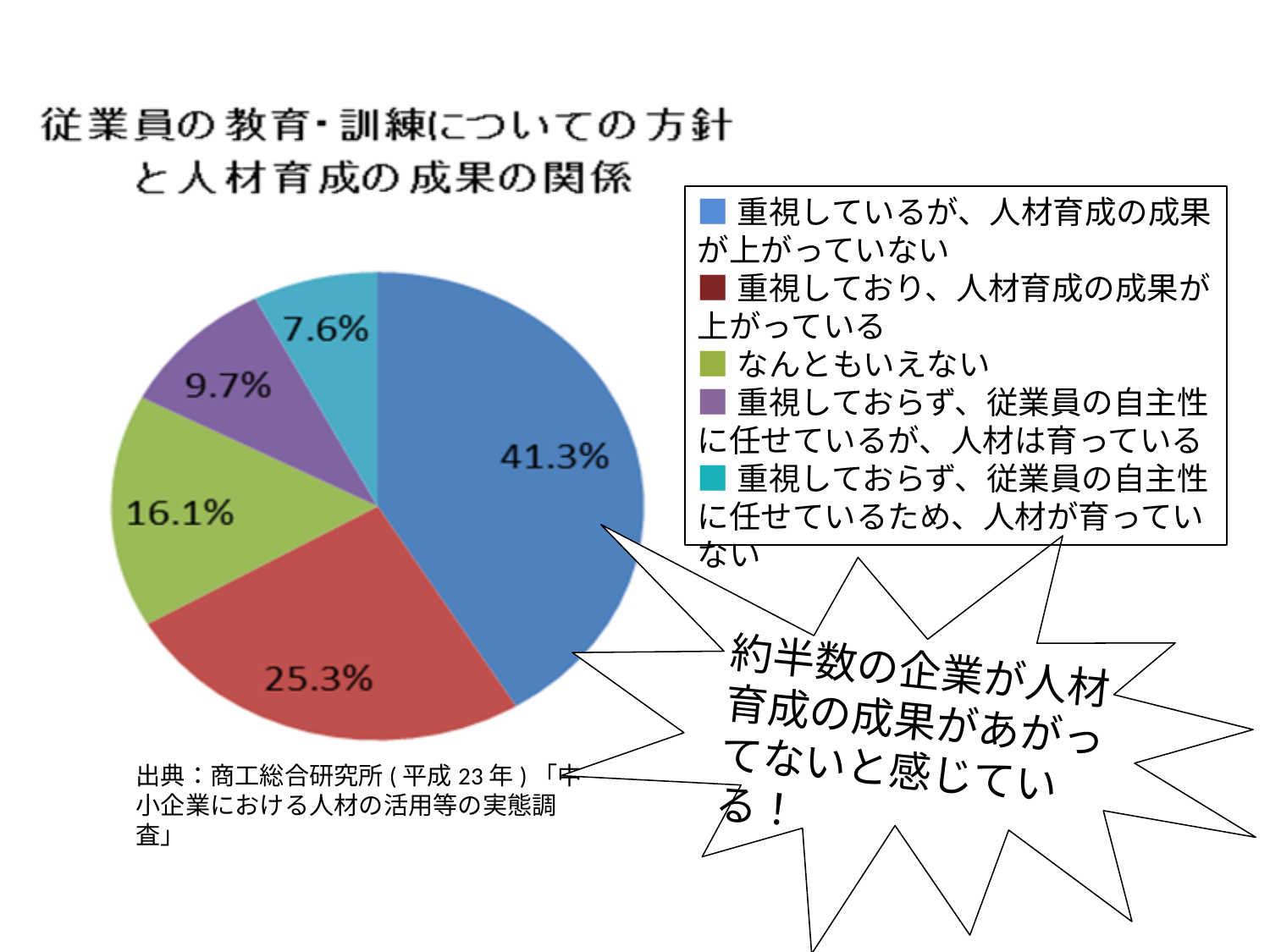

■重視しているが、人材育成の成果が上がっていない
■重視しており、人材育成の成果が上がっている
■なんともいえない
■重視しておらず、従業員の自主性に任せているが、人材は育っている
■重視しておらず、従業員の自主性に任せているため、人材が育っていない

約半数の企業が人材育成の成果があがってないと感じている！
出典：商工総合研究所(平成23年)「中小企業における人材の活用等の実態調査」